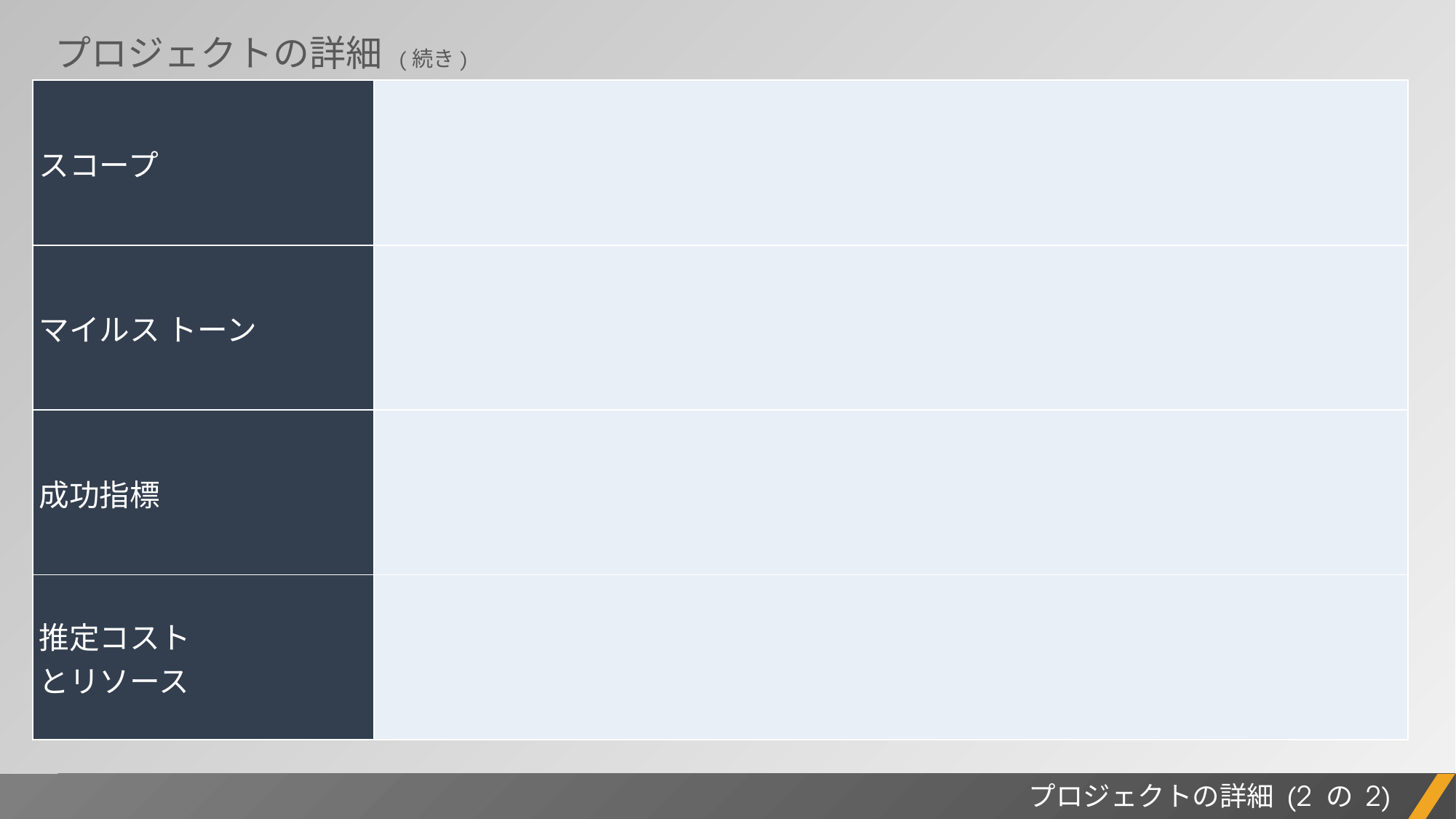

プロジェクトの詳細 (続き)
| スコープ |  |
| --- | --- |
| マイルス トーン |  |
| 成功指標 |  |
| 推定コスト とリソース |  |
プロジェクトレポート
プロジェクトの詳細 (2 の 2)